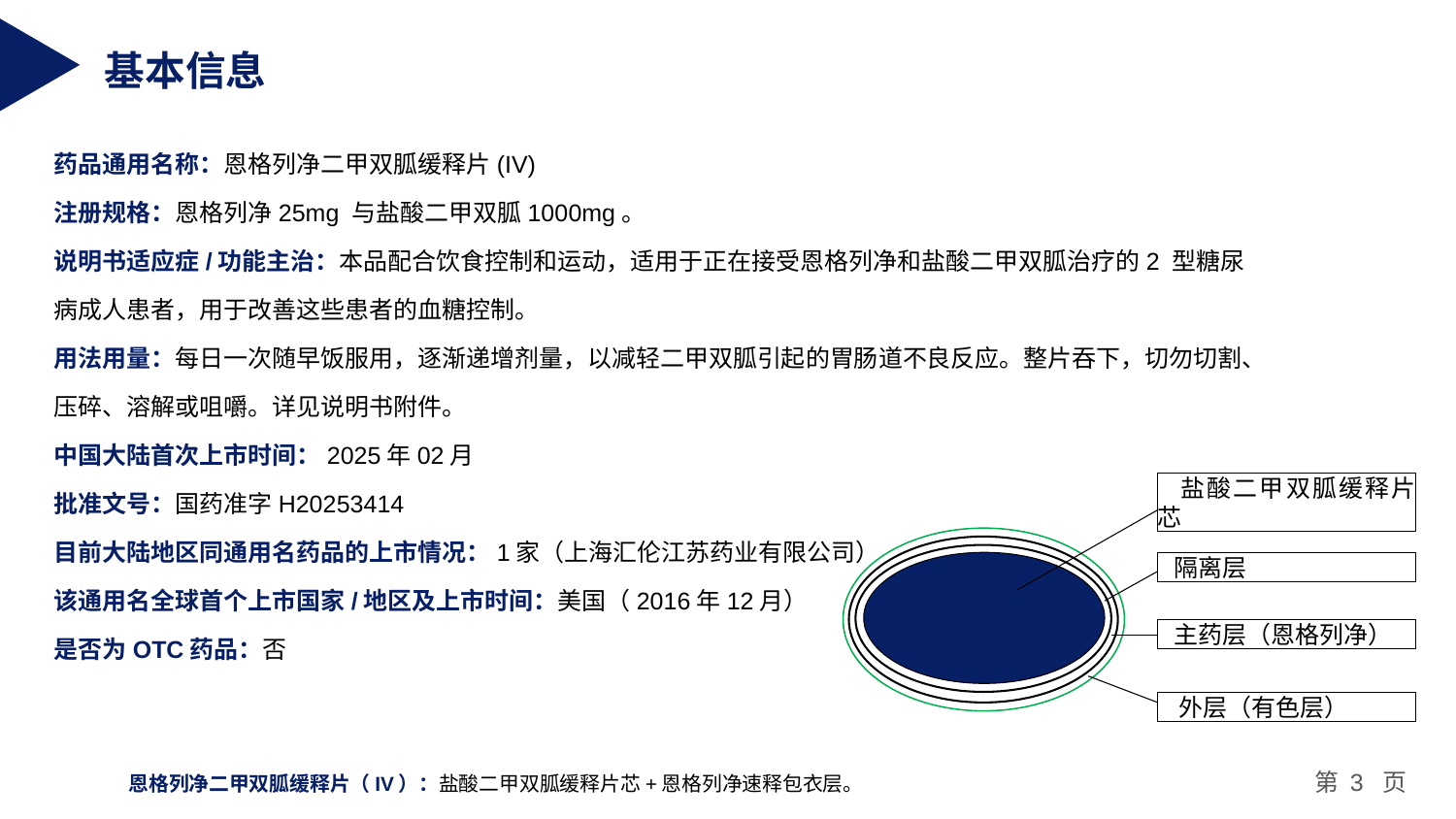

基本信息

药品通用名称：恩格列净二甲双胍缓释片(IV)
注册规格：恩格列净25mg 与盐酸二甲双胍1000mg。
说明书适应症/功能主治：本品配合饮食控制和运动，适用于正在接受恩格列净和盐酸二甲双胍治疗的2 型糖尿病成人患者，用于改善这些患者的血糖控制。
用法用量：每日一次随早饭服用，逐渐递增剂量，以减轻二甲双胍引起的胃肠道不良反应。整片吞下，切勿切割、压碎、溶解或咀嚼。详见说明书附件。
中国大陆首次上市时间：2025年02月
批准文号：国药准字H20253414
目前大陆地区同通用名药品的上市情况：1家（上海汇伦江苏药业有限公司）
该通用名全球首个上市国家/地区及上市时间：美国（2016年12月）
是否为OTC药品：否
  盐酸二甲双胍缓释片芯

  隔离层
  主药层（恩格列净）
   外层（有色层）
恩格列净二甲双胍缓释片（IV）：盐酸二甲双胍缓释片芯+恩格列净速释包衣层。